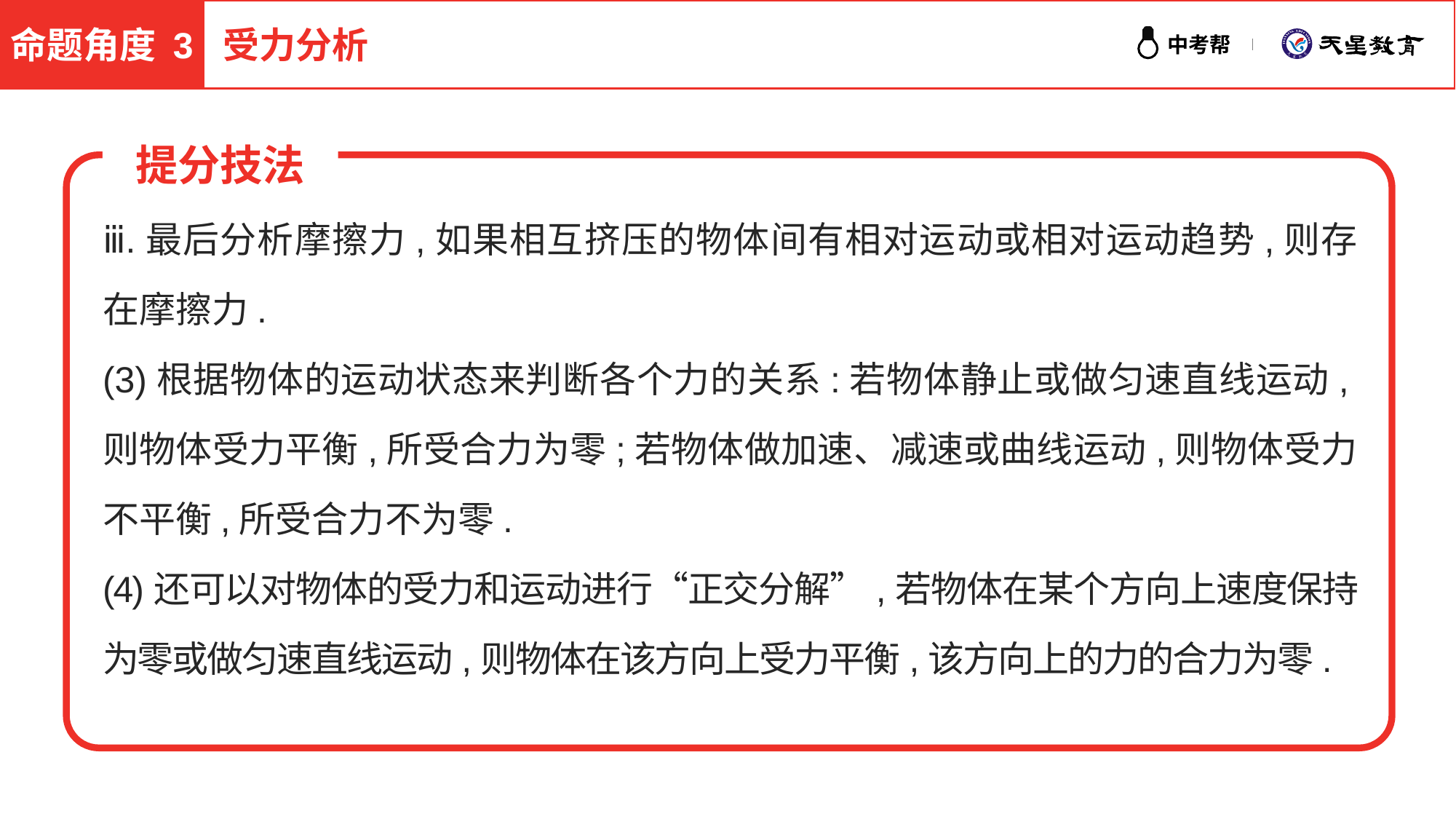

命题角度 3
受力分析
提分技法

ⅲ.最后分析摩擦力,如果相互挤压的物体间有相对运动或相对运动趋势,则存在摩擦力.
(3)根据物体的运动状态来判断各个力的关系:若物体静止或做匀速直线运动,则物体受力平衡,所受合力为零;若物体做加速、减速或曲线运动,则物体受力不平衡,所受合力不为零.
(4)还可以对物体的受力和运动进行“正交分解”,若物体在某个方向上速度保持为零或做匀速直线运动,则物体在该方向上受力平衡,该方向上的力的合力为零.